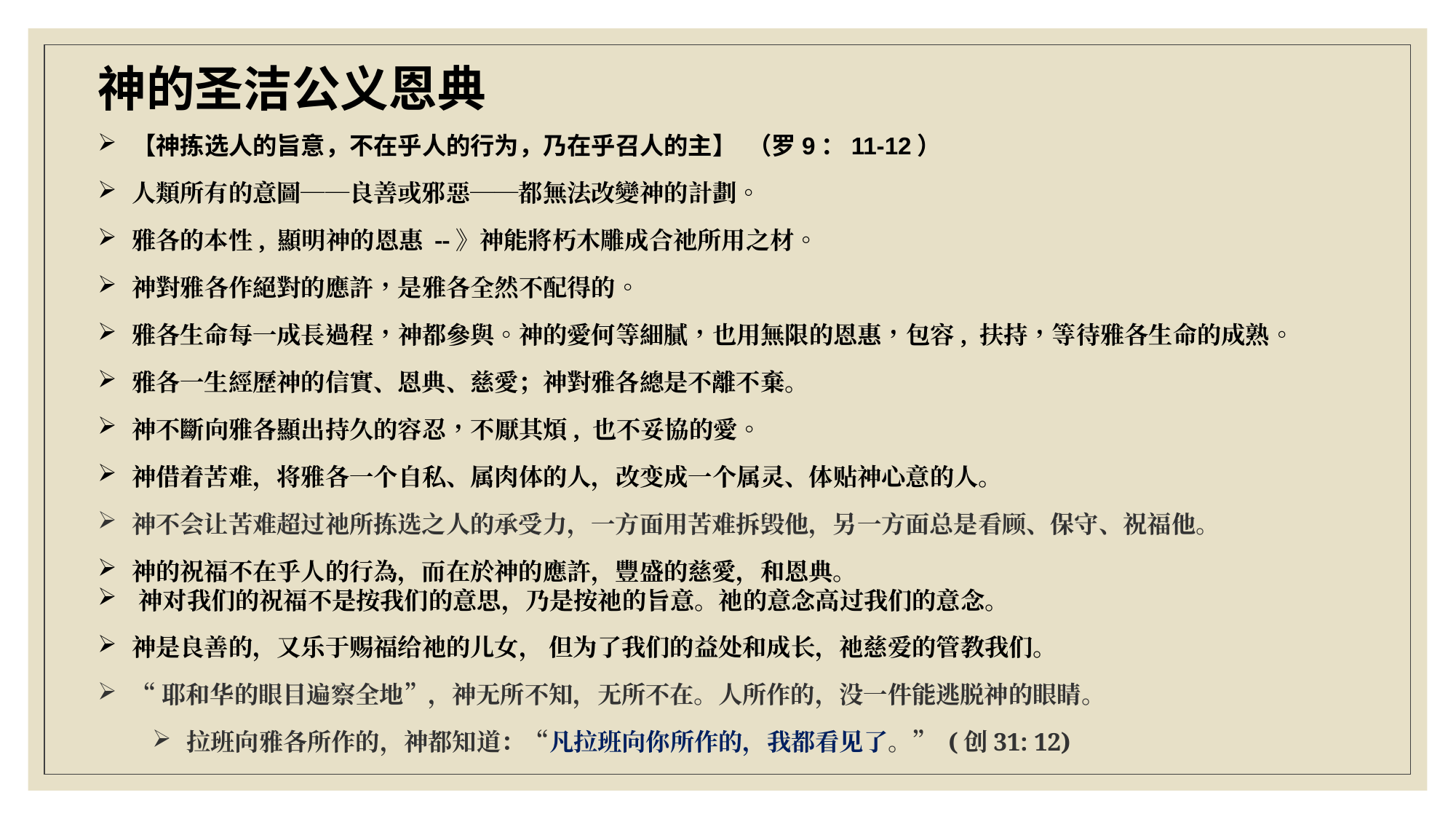

神的圣洁公义恩典

【神拣选人的旨意，不在乎人的行为，乃在乎召人的主】  （罗9：11-12）
人類所有的意圖──良善或邪惡──都無法改變神的計劃。
雅各的本性, 顯明神的恩惠 --》神能將朽木雕成合祂所用之材。
神對雅各作絕對的應許，是雅各全然不配得的。
雅各生命每一成長過程，神都參與。神的愛何等細膩，也用無限的恩惠，包容, 扶持，等待雅各生命的成熟。
雅各一生經歷神的信實、恩典、慈愛；神對雅各總是不離不棄。
神不斷向雅各顯出持久的容忍，不厭其煩, 也不妥協的愛。
神借着苦难，将雅各一个自私、属肉体的人，改变成一个属灵、体贴神心意的人。
神不会让苦难超过祂所拣选之人的承受力，一方面用苦难拆毁他，另一方面总是看顾、保守、祝福他。
神的祝福不在乎人的行為，而在於神的應許，豐盛的慈愛，和恩典。
神对我们的祝福不是按我们的意思，乃是按祂的旨意。祂的意念高过我们的意念。
神是良善的，又乐于赐福给祂的儿女， 但为了我们的益处和成长，祂慈爱的管教我们。
“耶和华的眼目遍察全地”，神无所不知，无所不在。人所作的，没一件能逃脱神的眼睛。
拉班向雅各所作的，神都知道：“凡拉班向你所作的，我都看见了。” (创31: 12)